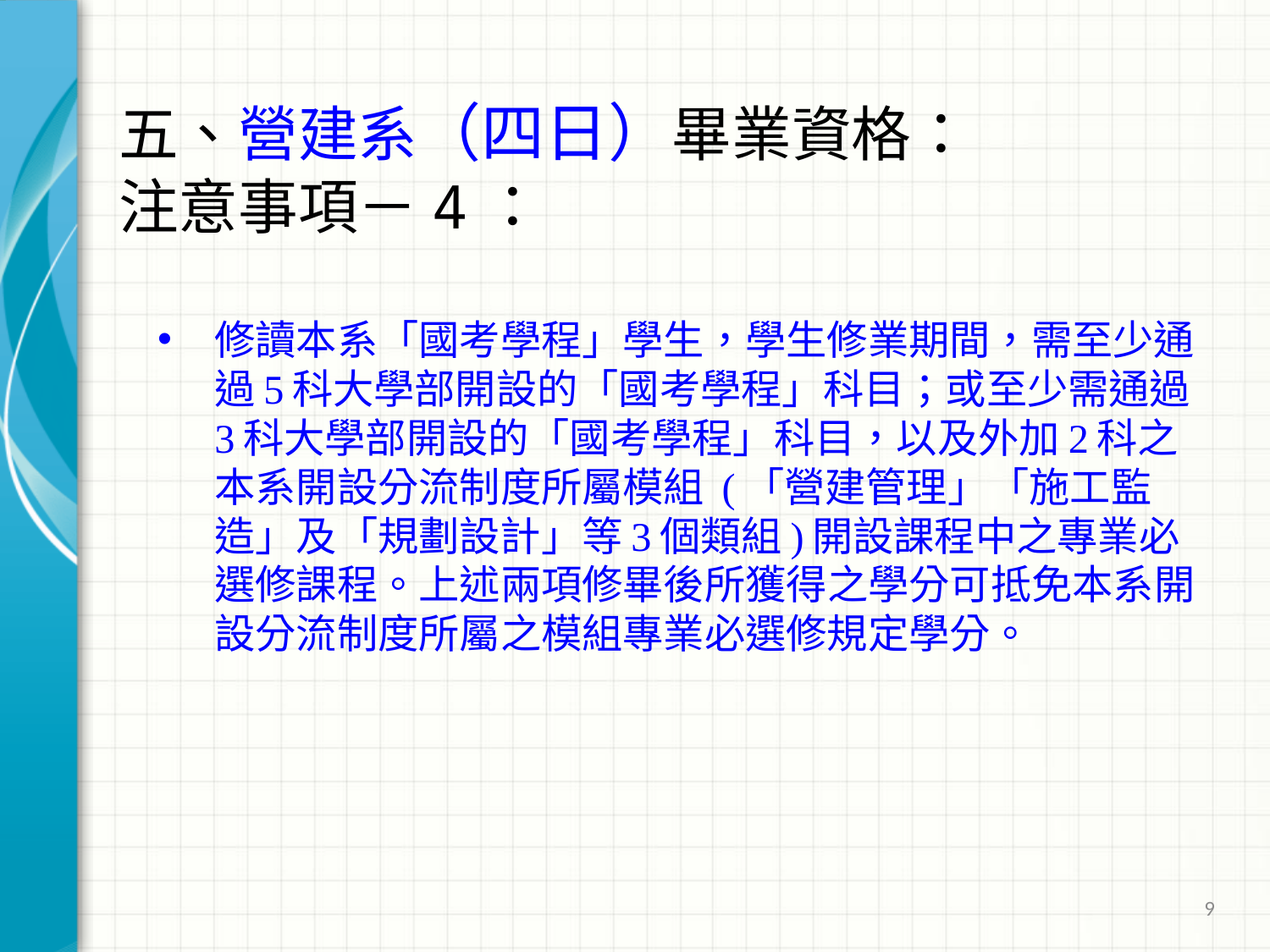

# 五、營建系（四日）畢業資格： 注意事項－4：

修讀本系「國考學程」學生，學生修業期間，需至少通過5科大學部開設的「國考學程」科目；或至少需通過3科大學部開設的「國考學程」科目，以及外加2科之本系開設分流制度所屬模組 (「營建管理」「施工監造」及「規劃設計」等3個類組)開設課程中之專業必選修課程。上述兩項修畢後所獲得之學分可抵免本系開設分流制度所屬之模組專業必選修規定學分。
9